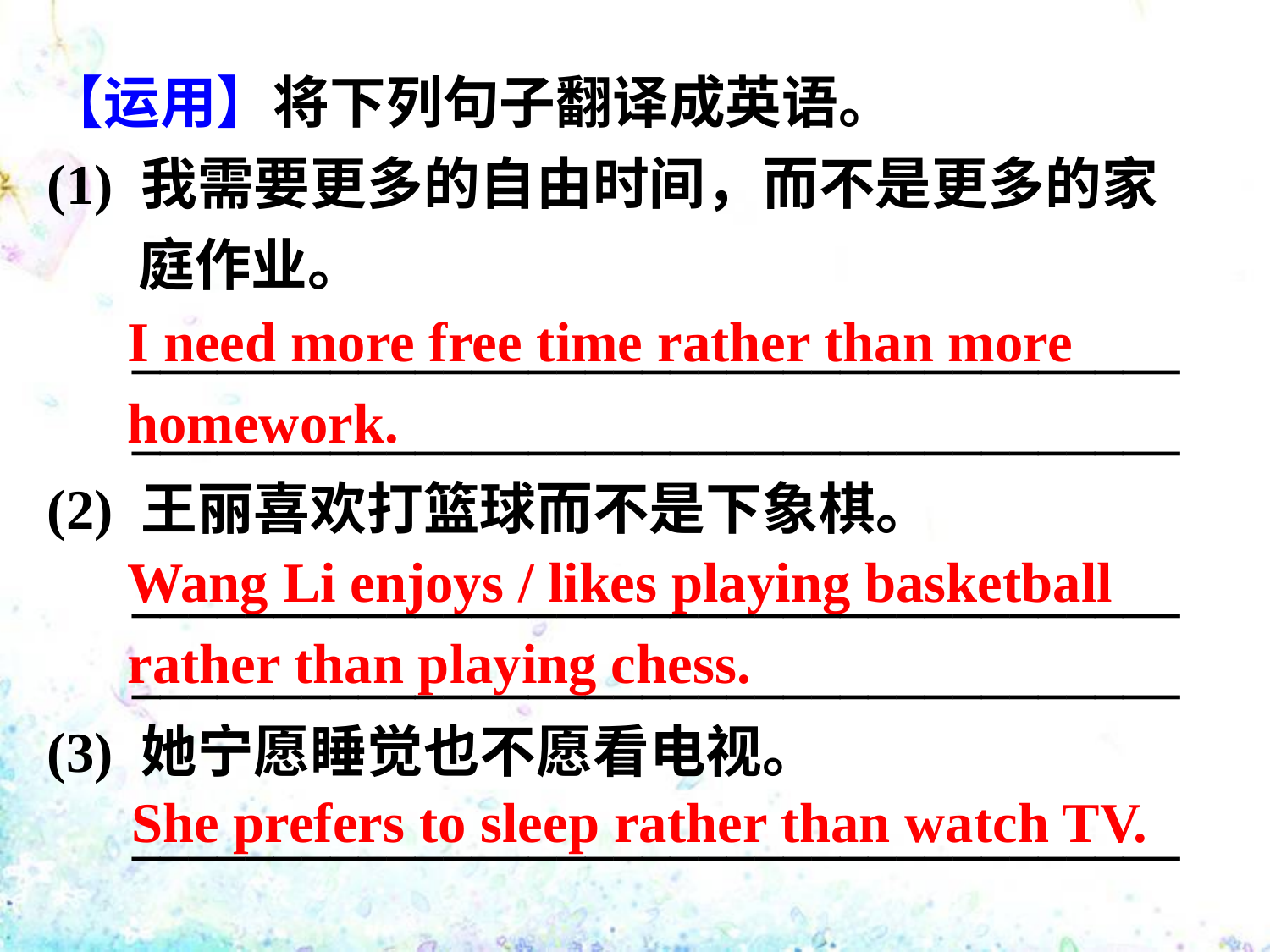

【运用】将下列句子翻译成英语。
(1) 我需要更多的自由时间，而不是更多的家
      庭作业。
      _____________________________________
      _____________________________________
(2) 王丽喜欢打篮球而不是下象棋。
      _____________________________________
      _____________________________________
(3) 她宁愿睡觉也不愿看电视。
      _____________________________________
I need more free time rather than more homework.
Wang Li enjoys / likes playing basketball
rather than playing chess.
She prefers to sleep rather than watch TV.